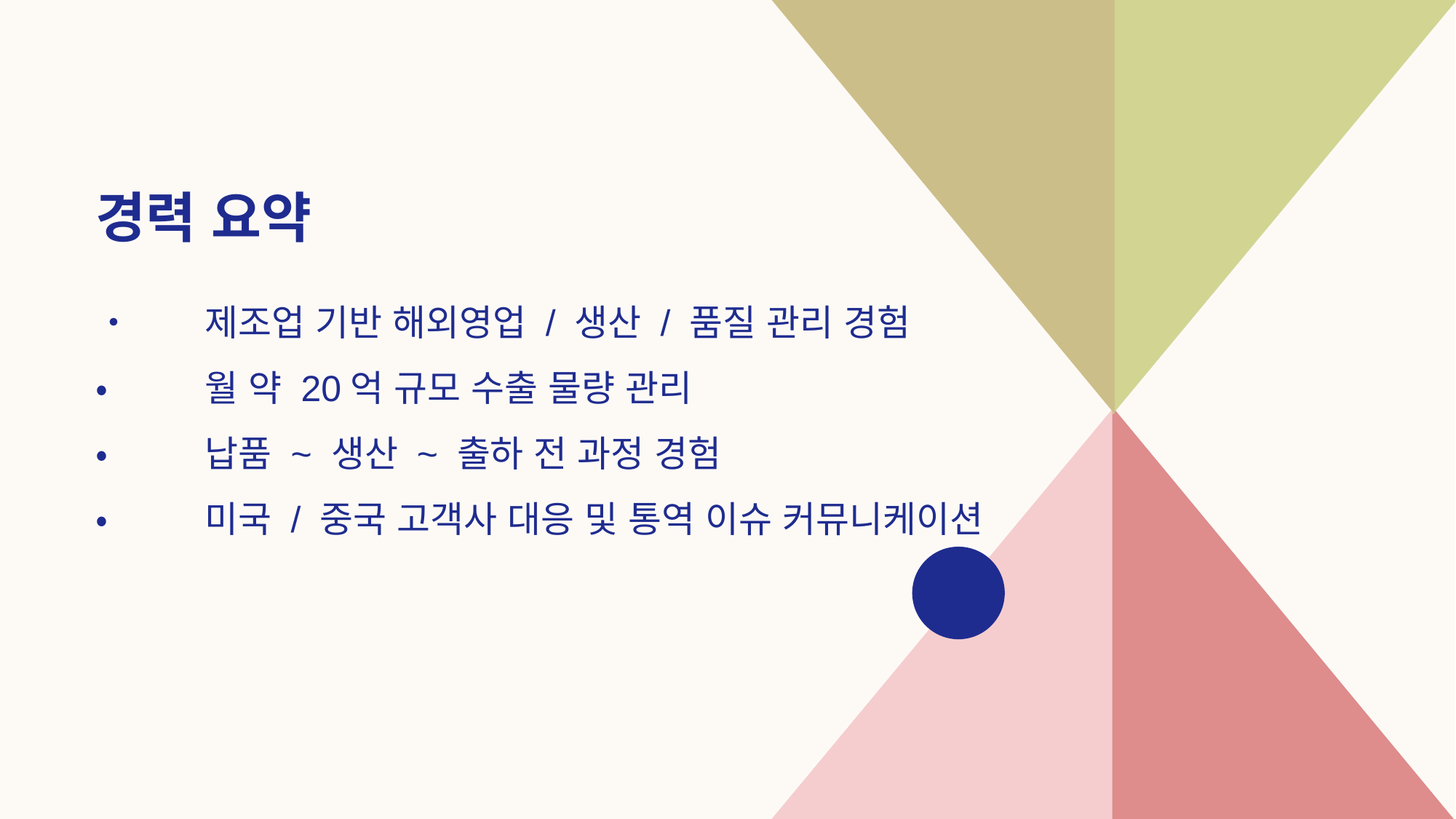

# 경력 요약
•	제조업 기반 해외영업 / 생산 / 품질 관리 경험
•	월 약 20억 규모 수출 물량 관리
•	납품 ~ 생산 ~ 출하 전 과정 경험
•	미국 / 중국 고객사 대응 및 통역 이슈 커뮤니케이션